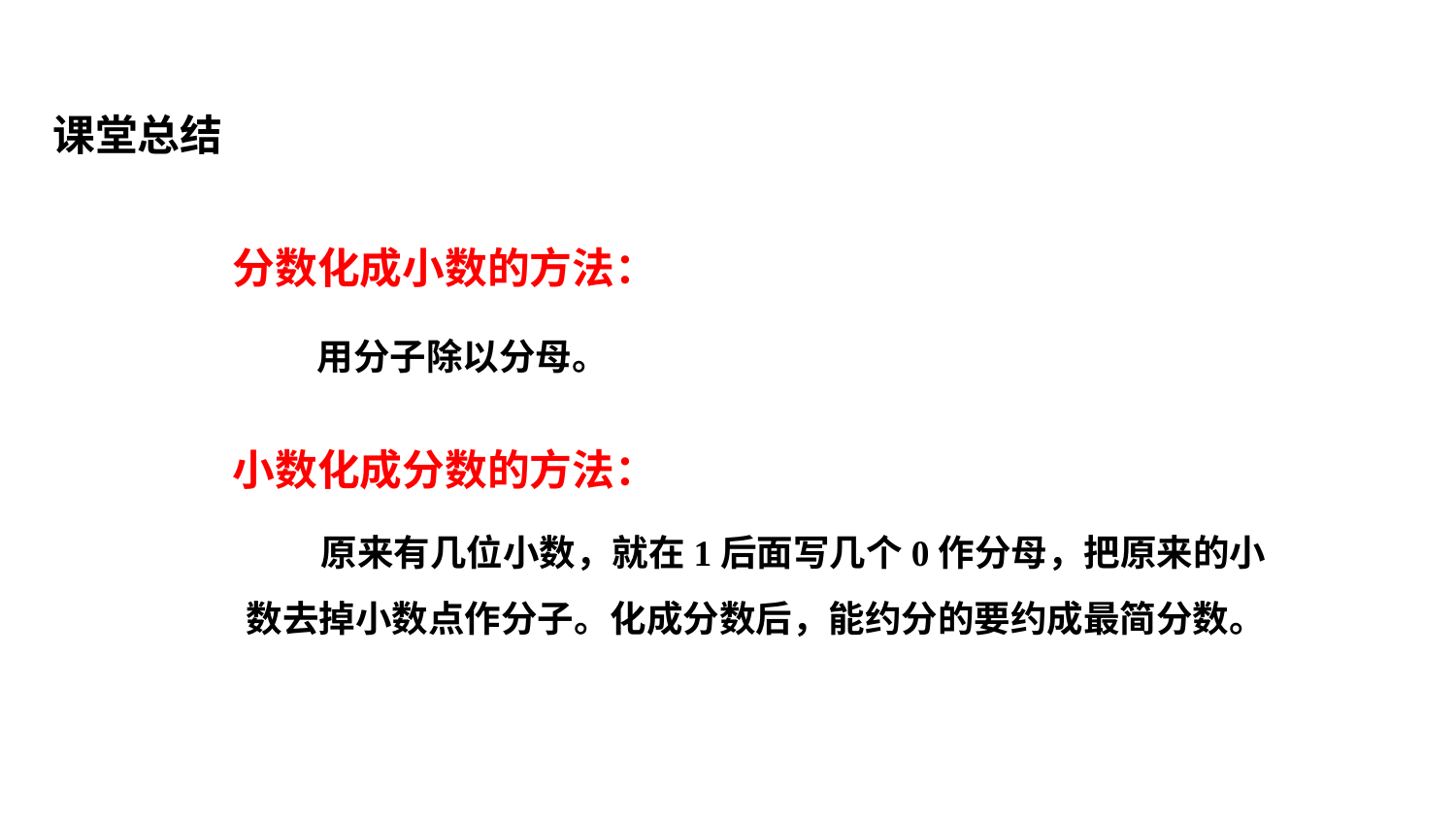

课堂总结
分数化成小数的方法：
用分子除以分母。
小数化成分数的方法：
        原来有几位小数，就在1后面写几个0作分母，把原来的小数去掉小数点作分子。化成分数后，能约分的要约成最简分数。